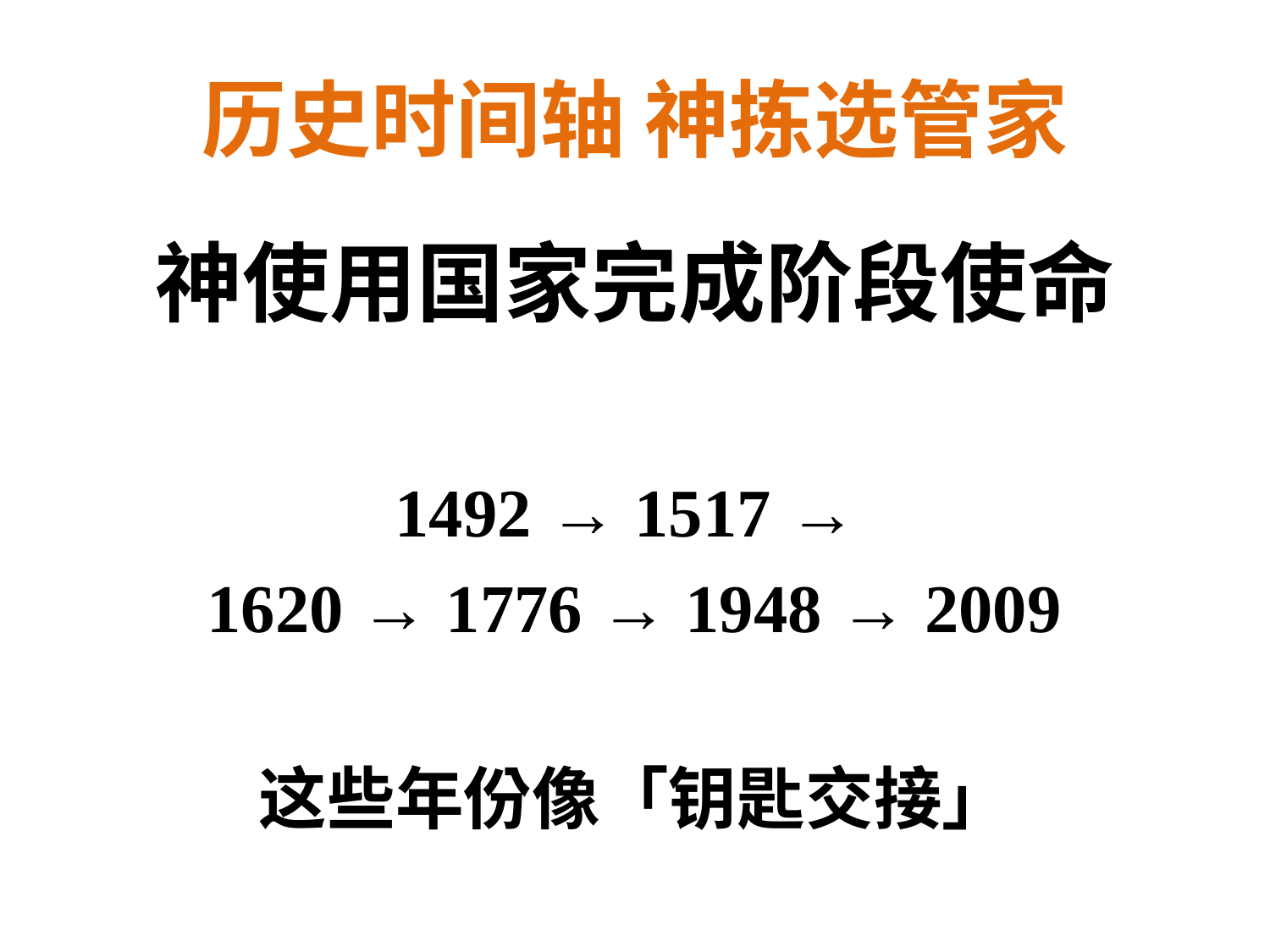

# 历史时间轴 神拣选管家
神使用国家完成阶段使命

1492 → 1517 →
1620 → 1776 → 1948 → 2009

这些年份像「钥匙交接」